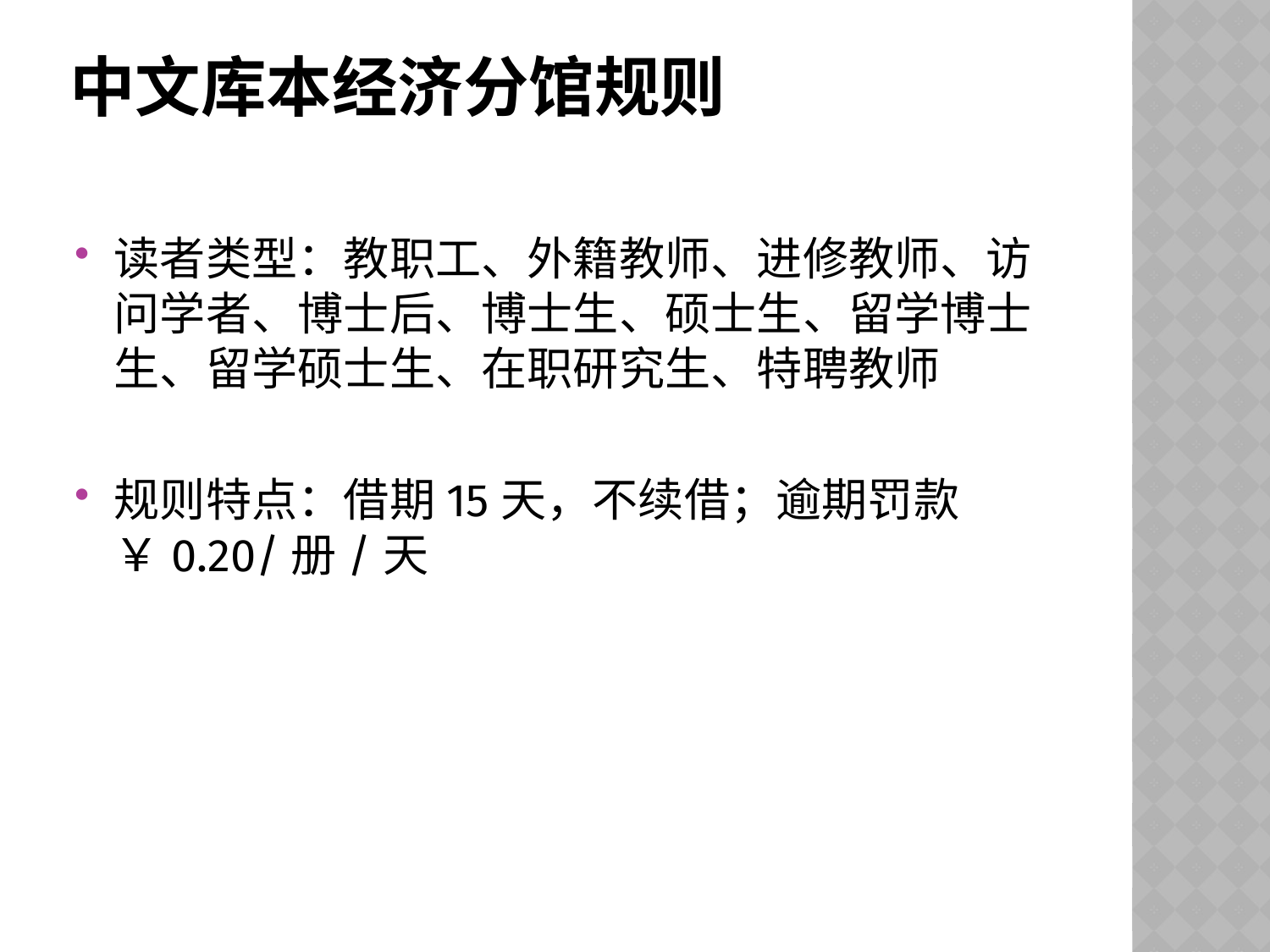

# 中文库本经济分馆规则
读者类型：教职工、外籍教师、进修教师、访问学者、博士后、博士生、硕士生、留学博士生、留学硕士生、在职研究生、特聘教师

规则特点：借期15天，不续借；逾期罚款￥0.20/册/天